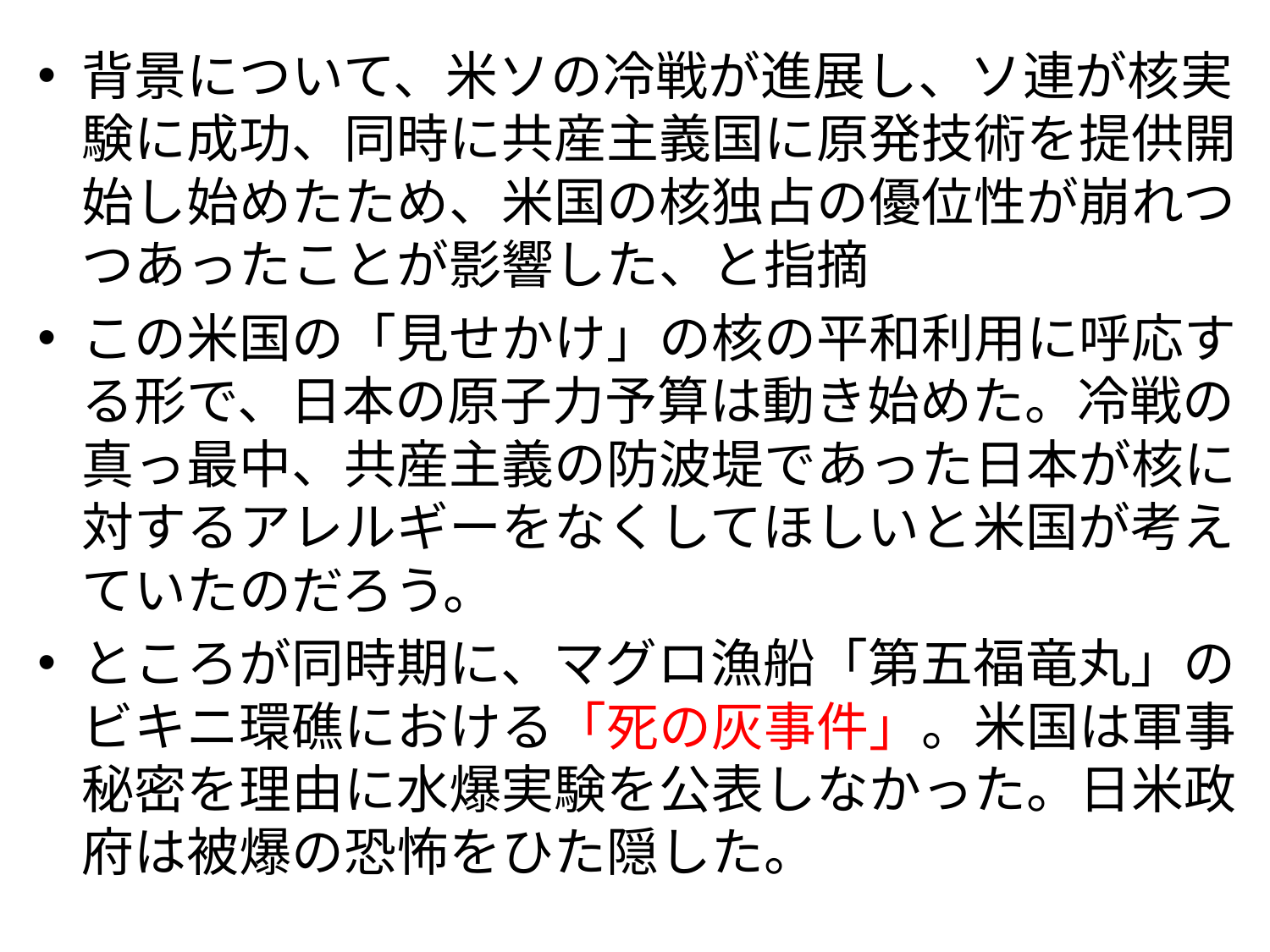

背景について、米ソの冷戦が進展し、ソ連が核実験に成功、同時に共産主義国に原発技術を提供開始し始めたため、米国の核独占の優位性が崩れつつあったことが影響した、と指摘
この米国の「見せかけ」の核の平和利用に呼応する形で、日本の原子力予算は動き始めた。冷戦の真っ最中、共産主義の防波堤であった日本が核に対するアレルギーをなくしてほしいと米国が考えていたのだろう。
ところが同時期に、マグロ漁船「第五福竜丸」のビキニ環礁における「死の灰事件」。米国は軍事秘密を理由に水爆実験を公表しなかった。日米政府は被爆の恐怖をひた隠した。